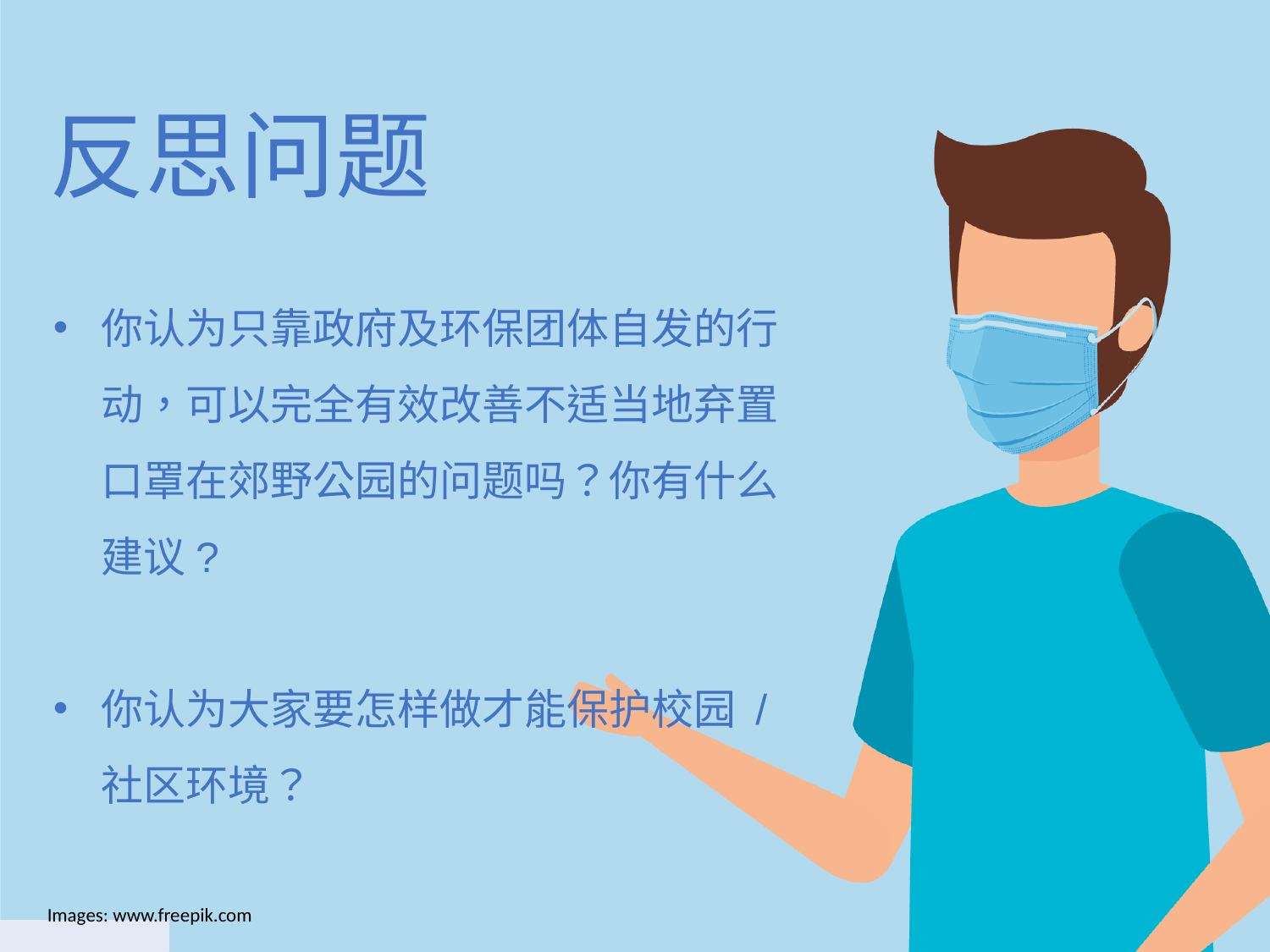

反思问题
你认为只靠政府及环保团体自发的行动，可以完全有效改善不适当地弃置口罩在郊野公园的问题吗？你有什么建议?

你认为大家要怎样做才能保护校园 / 社区环境？

Images: www.freepik.com